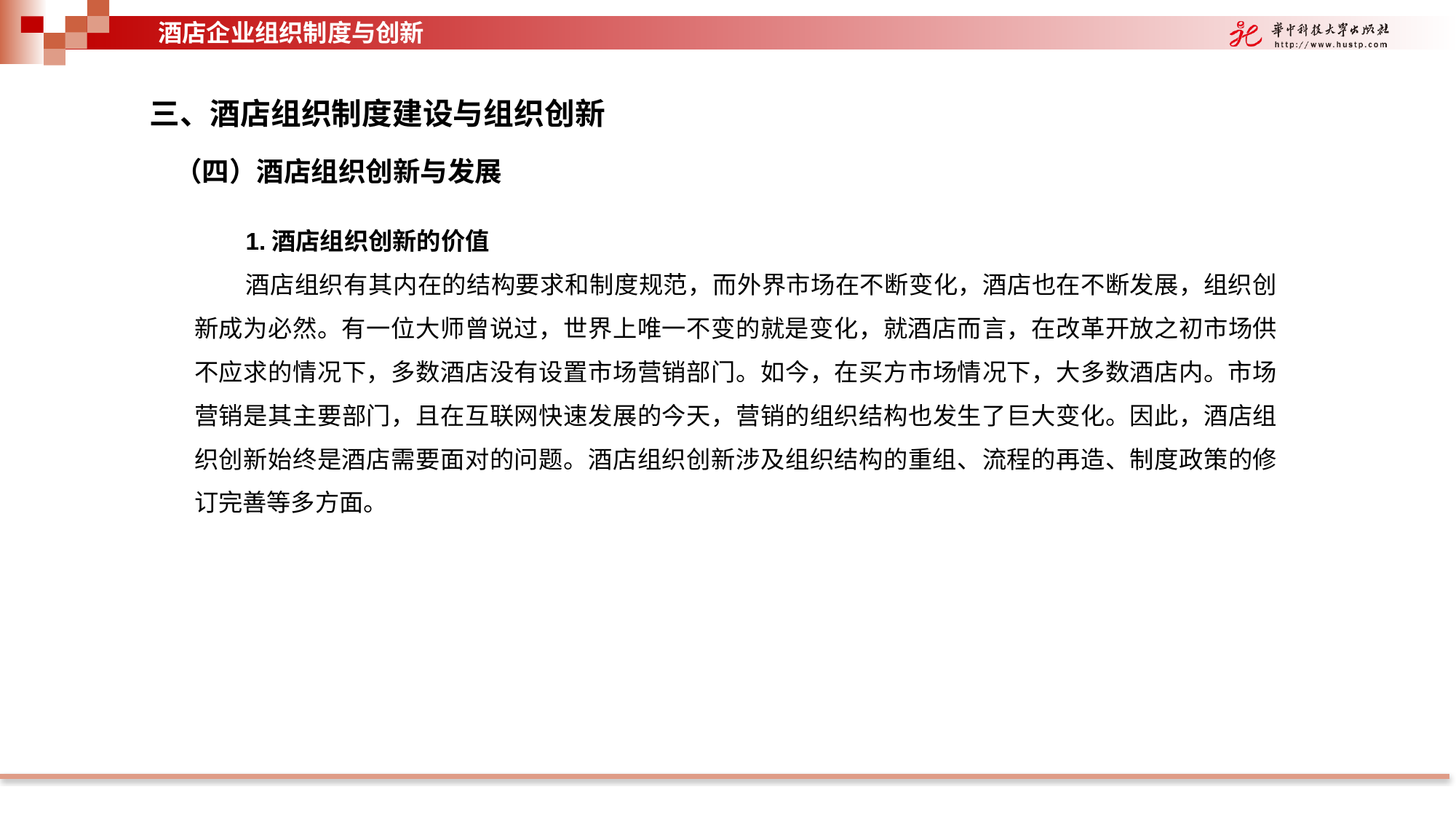

酒店企业组织制度与创新
三、酒店组织制度建设与组织创新
（四）酒店组织创新与发展
1.酒店组织创新的价值
酒店组织有其内在的结构要求和制度规范，而外界市场在不断变化，酒店也在不断发展，组织创新成为必然。有一位大师曾说过，世界上唯一不变的就是变化，就酒店而言，在改革开放之初市场供不应求的情况下，多数酒店没有设置市场营销部门。如今，在买方市场情况下，大多数酒店内。市场营销是其主要部门，且在互联网快速发展的今天，营销的组织结构也发生了巨大变化。因此，酒店组织创新始终是酒店需要面对的问题。酒店组织创新涉及组织结构的重组、流程的再造、制度政策的修订完善等多方面。